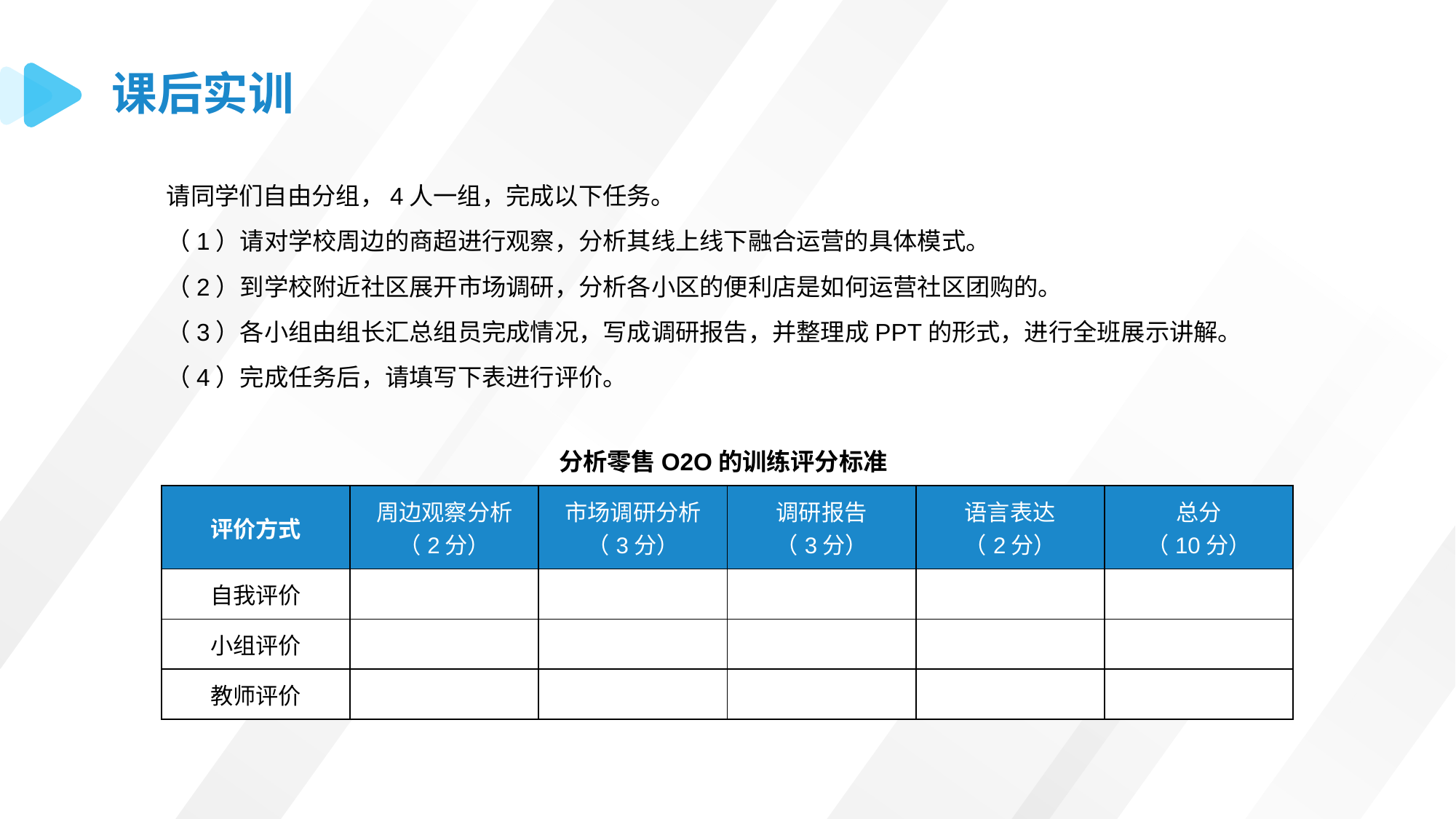

课后实训

请同学们自由分组，4人一组，完成以下任务。
（1）请对学校周边的商超进行观察，分析其线上线下融合运营的具体模式。
（2）到学校附近社区展开市场调研，分析各小区的便利店是如何运营社区团购的。
（3）各小组由组长汇总组员完成情况，写成调研报告，并整理成PPT的形式，进行全班展示讲解。
（4）完成任务后，请填写下表进行评价。
分析零售O2O的训练评分标准
| 评价方式 | 周边观察分析 （2分） | 市场调研分析 （3分） | 调研报告 （3分） | 语言表达 （2分） | 总分 （10分） |
| --- | --- | --- | --- | --- | --- |
| 自我评价 |  |  |  |  |  |
| 小组评价 |  |  |  |  |  |
| 教师评价 |  |  |  |  |  |